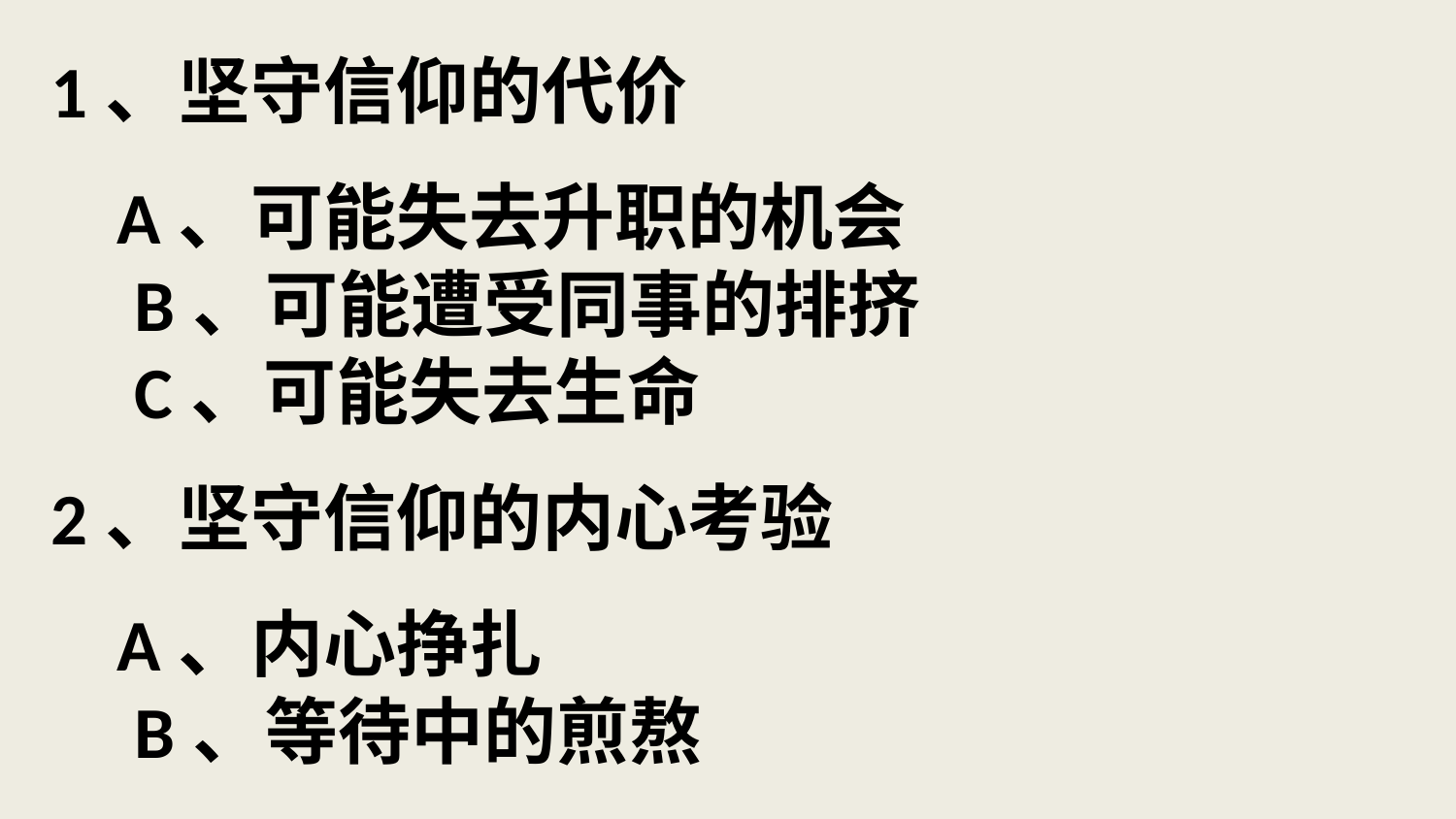

# 1、坚守信仰的代价 A、可能失去升职的机会 B、可能遭受同事的排挤 C、可能失去生命 2、坚守信仰的内心考验 A、内心挣扎 B、等待中的煎熬